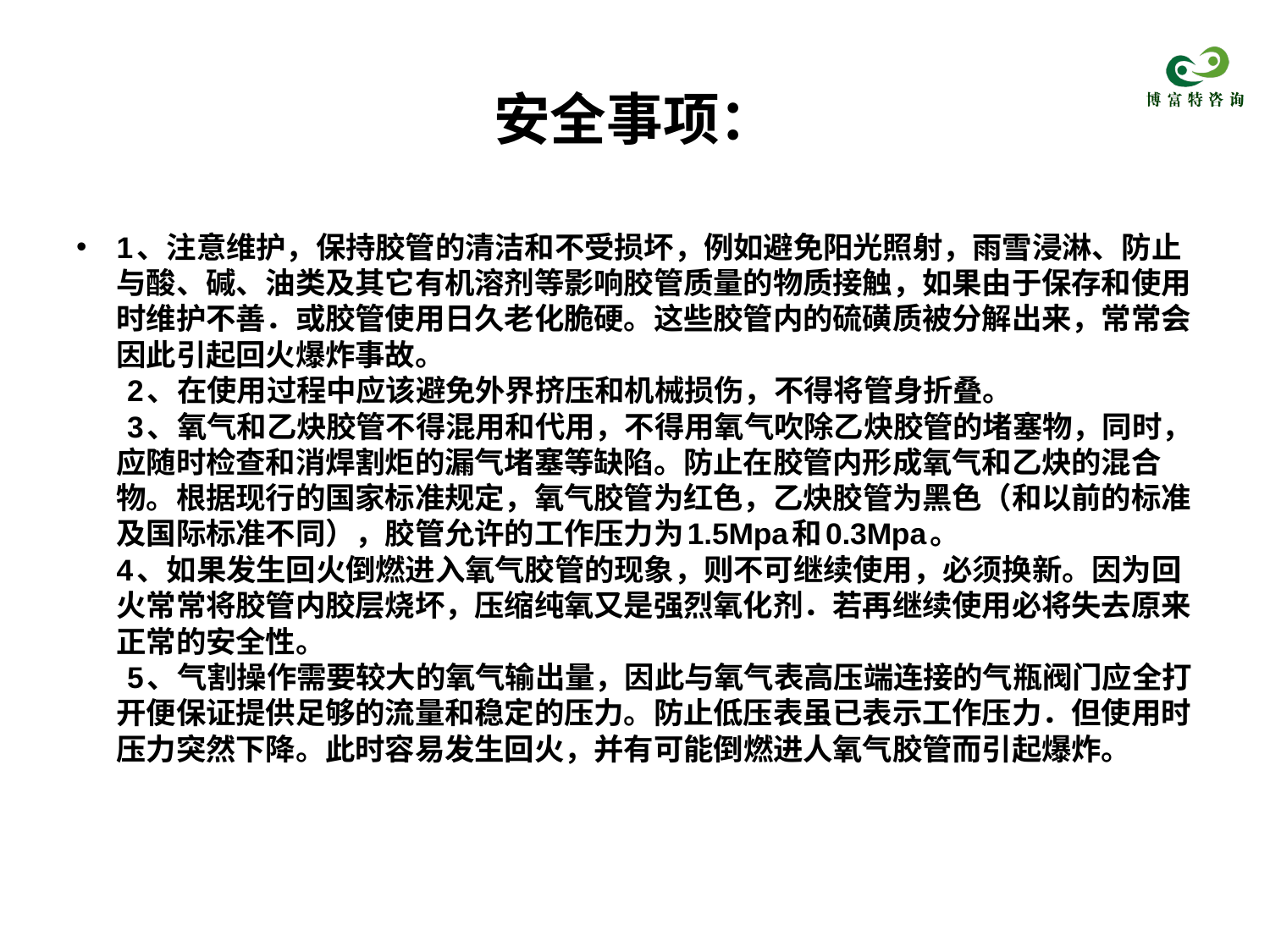

# 安全事项：
1、注意维护，保持胶管的清洁和不受损坏，例如避免阳光照射，雨雪浸淋、防止与酸、碱、油类及其它有机溶剂等影响胶管质量的物质接触，如果由于保存和使用时维护不善．或胶管使用日久老化脆硬。这些胶管内的硫磺质被分解出来，常常会因此引起回火爆炸事故。
 2、在使用过程中应该避免外界挤压和机械损伤，不得将管身折叠。
 3、氧气和乙炔胶管不得混用和代用，不得用氧气吹除乙炔胶管的堵塞物，同时，应随时检查和消焊割炬的漏气堵塞等缺陷。防止在胶管内形成氧气和乙炔的混合物。根据现行的国家标准规定，氧气胶管为红色，乙炔胶管为黑色（和以前的标准及国际标准不同），胶管允许的工作压力为1.5Mpa和0.3Mpa。
4、如果发生回火倒燃进入氧气胶管的现象，则不可继续使用，必须换新。因为回火常常将胶管内胶层烧坏，压缩纯氧又是强烈氧化剂．若再继续使用必将失去原来正常的安全性。
 5、气割操作需要较大的氧气输出量，因此与氧气表高压端连接的气瓶阀门应全打开便保证提供足够的流量和稳定的压力。防止低压表虽已表示工作压力．但使用时压力突然下降。此时容易发生回火，并有可能倒燃进人氧气胶管而引起爆炸。